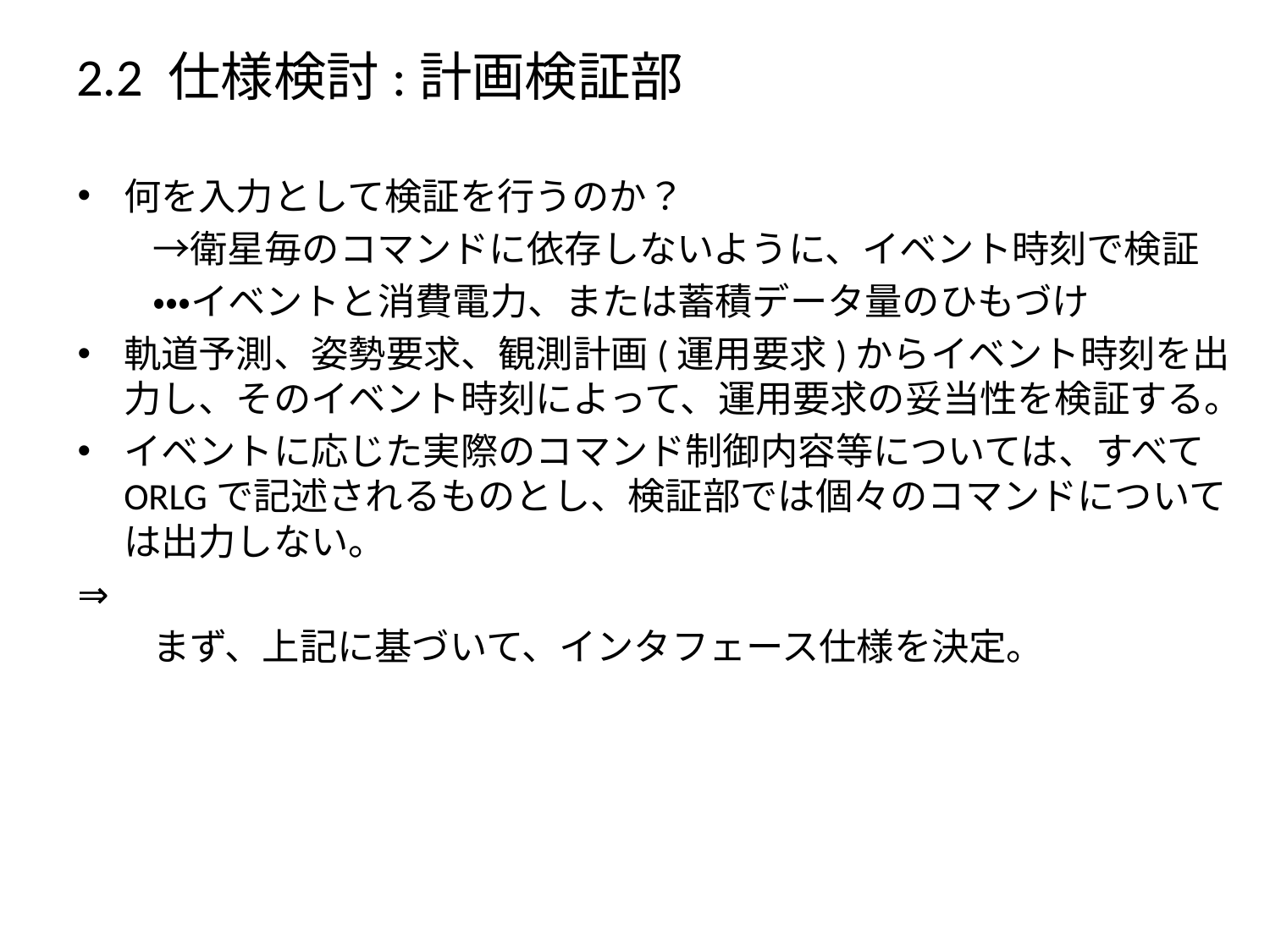

# 2.2 仕様検討:計画検証部
何を入力として検証を行うのか？
　　→衛星毎のコマンドに依存しないように、イベント時刻で検証
　　・・・イベントと消費電力、または蓄積データ量のひもづけ
軌道予測、姿勢要求、観測計画(運用要求)からイベント時刻を出力し、そのイベント時刻によって、運用要求の妥当性を検証する。
イベントに応じた実際のコマンド制御内容等については、すべてORLGで記述されるものとし、検証部では個々のコマンドについては出力しない。
⇒
　　まず、上記に基づいて、インタフェース仕様を決定。